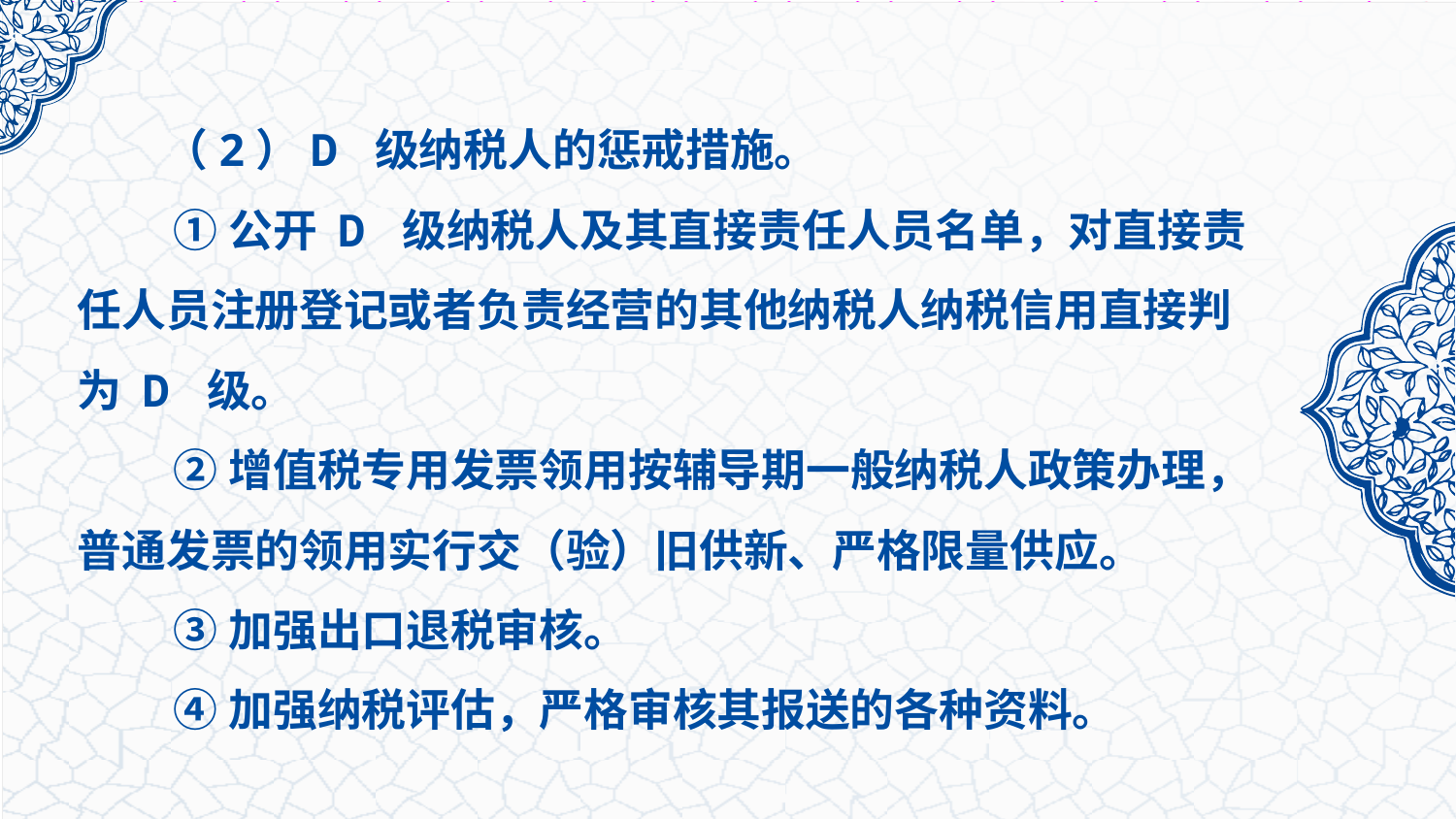

（2）D 级纳税人的惩戒措施。
 ①公开 D 级纳税人及其直接责任人员名单，对直接责任人员注册登记或者负责经营的其他纳税人纳税信用直接判为 D 级。
 ②增值税专用发票领用按辅导期一般纳税人政策办理，普通发票的领用实行交（验）旧供新、严格限量供应。
 ③加强出口退税审核。
 ④加强纳税评估，严格审核其报送的各种资料。